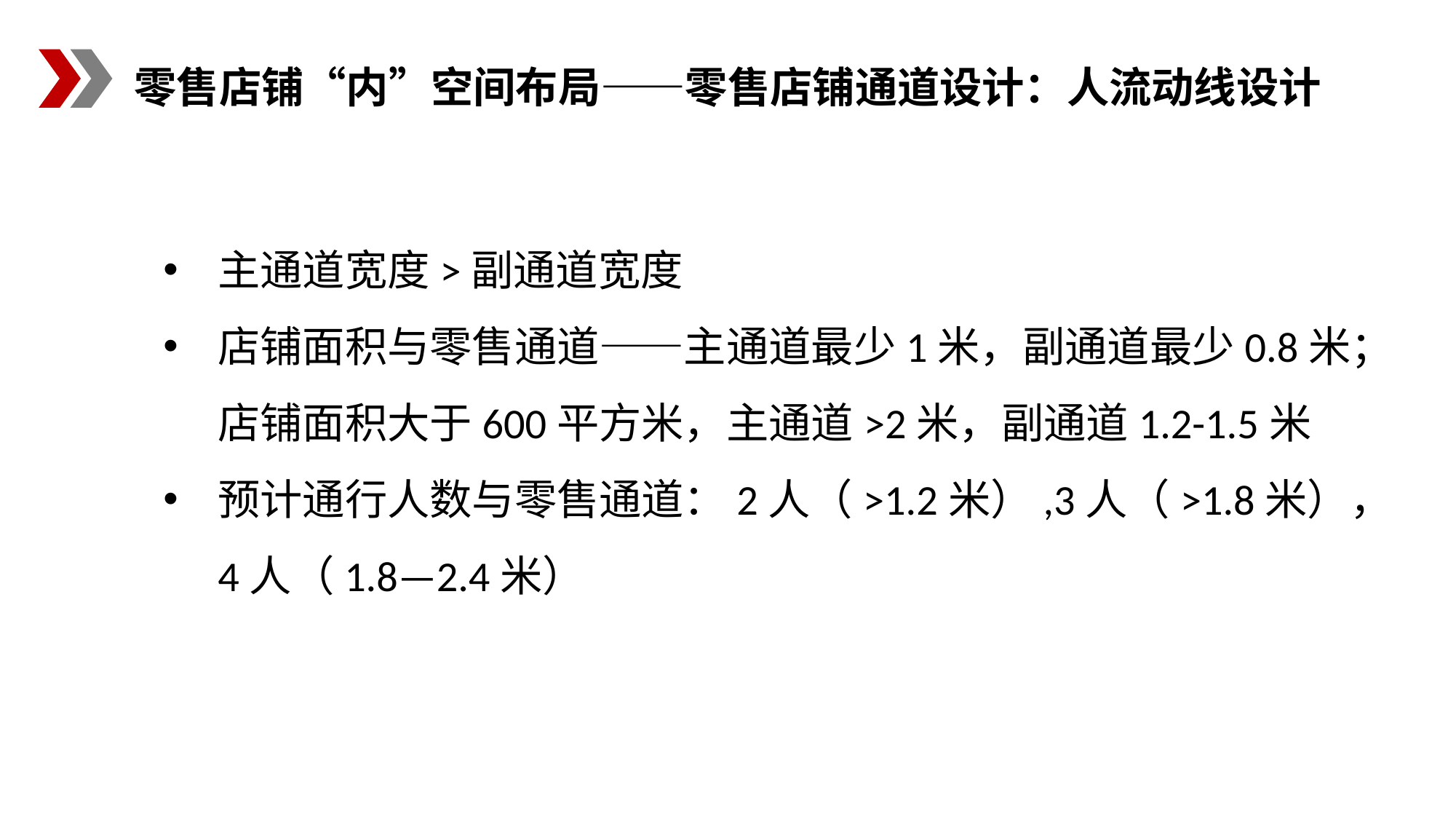

零售店铺“内”空间布局——零售店铺通道设计：人流动线设计

主通道宽度>副通道宽度
店铺面积与零售通道——主通道最少1米，副通道最少0.8米；店铺面积大于600平方米，主通道>2米，副通道1.2-1.5米
预计通行人数与零售通道：2人（>1.2米）,3人（>1.8米），4人（1.8—2.4米）